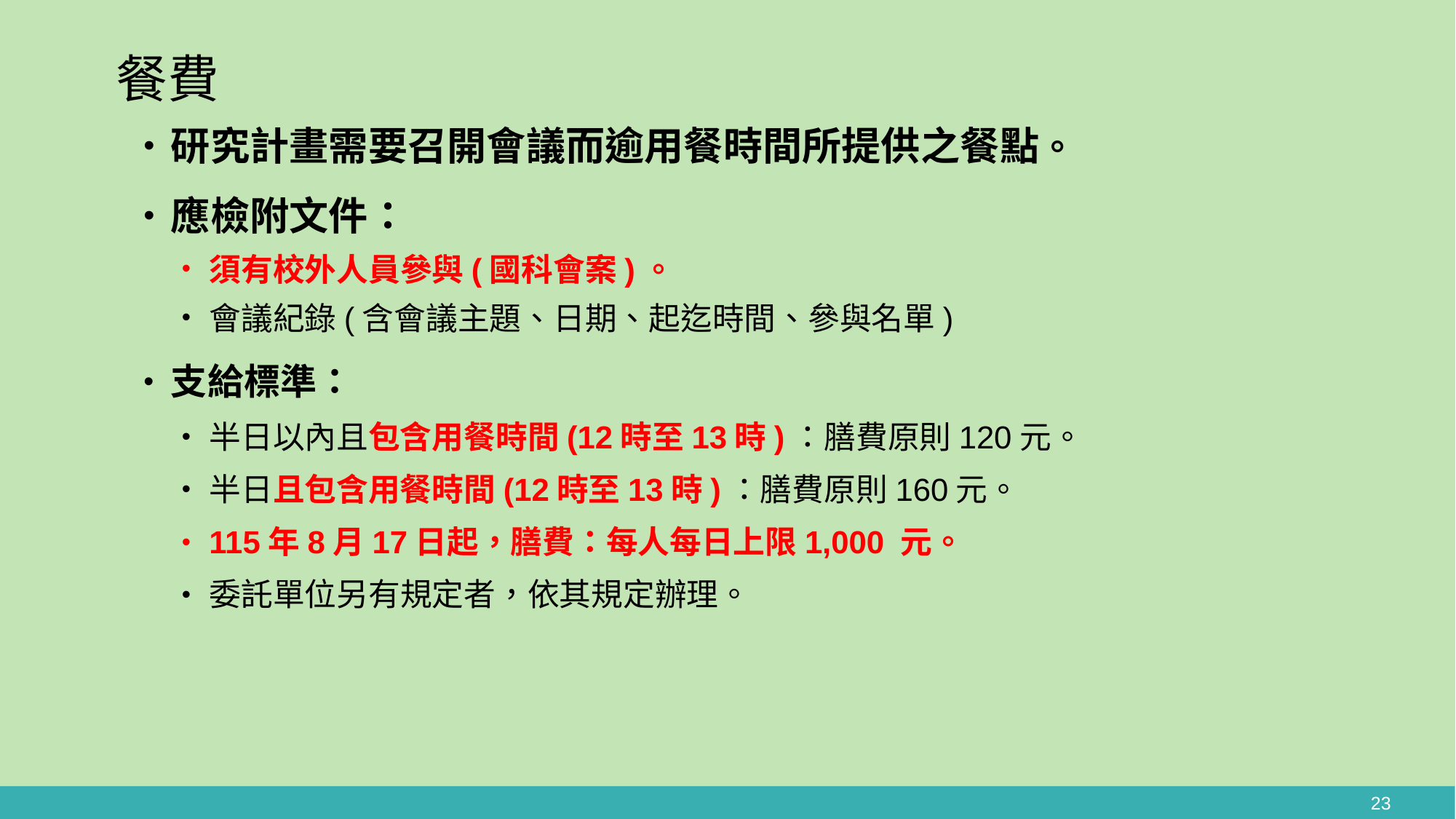

# 餐費
研究計畫需要召開會議而逾用餐時間所提供之餐點。
應檢附文件：
須有校外人員參與(國科會案)。
會議紀錄(含會議主題、日期、起迄時間、參與名單)
支給標準：
半日以內且包含用餐時間(12時至13時)：膳費原則120元。
半日且包含用餐時間(12時至13時)：膳費原則160元。
115年8月17日起，膳費：每人每日上限1,000 元。
委託單位另有規定者，依其規定辦理。
23